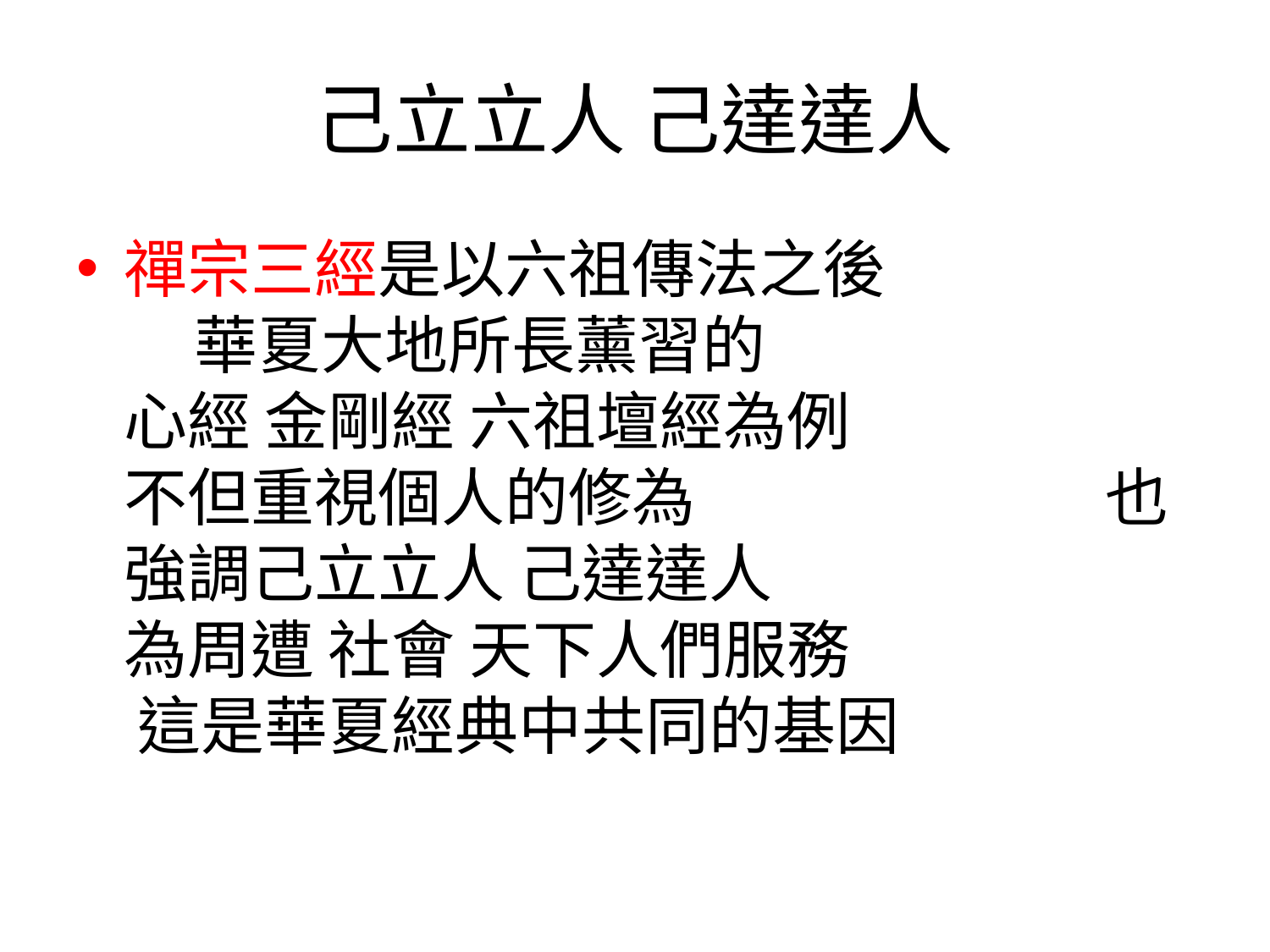

# 己立立人 己達達人
禪宗三經是以六祖傳法之後                           華夏大地所長薰習的                              心經 金剛經 六祖壇經為例                         不但重視個人的修為                             也強調己立立人 己達達人                            為周遭 社會 天下人們服務                          這是華夏經典中共同的基因